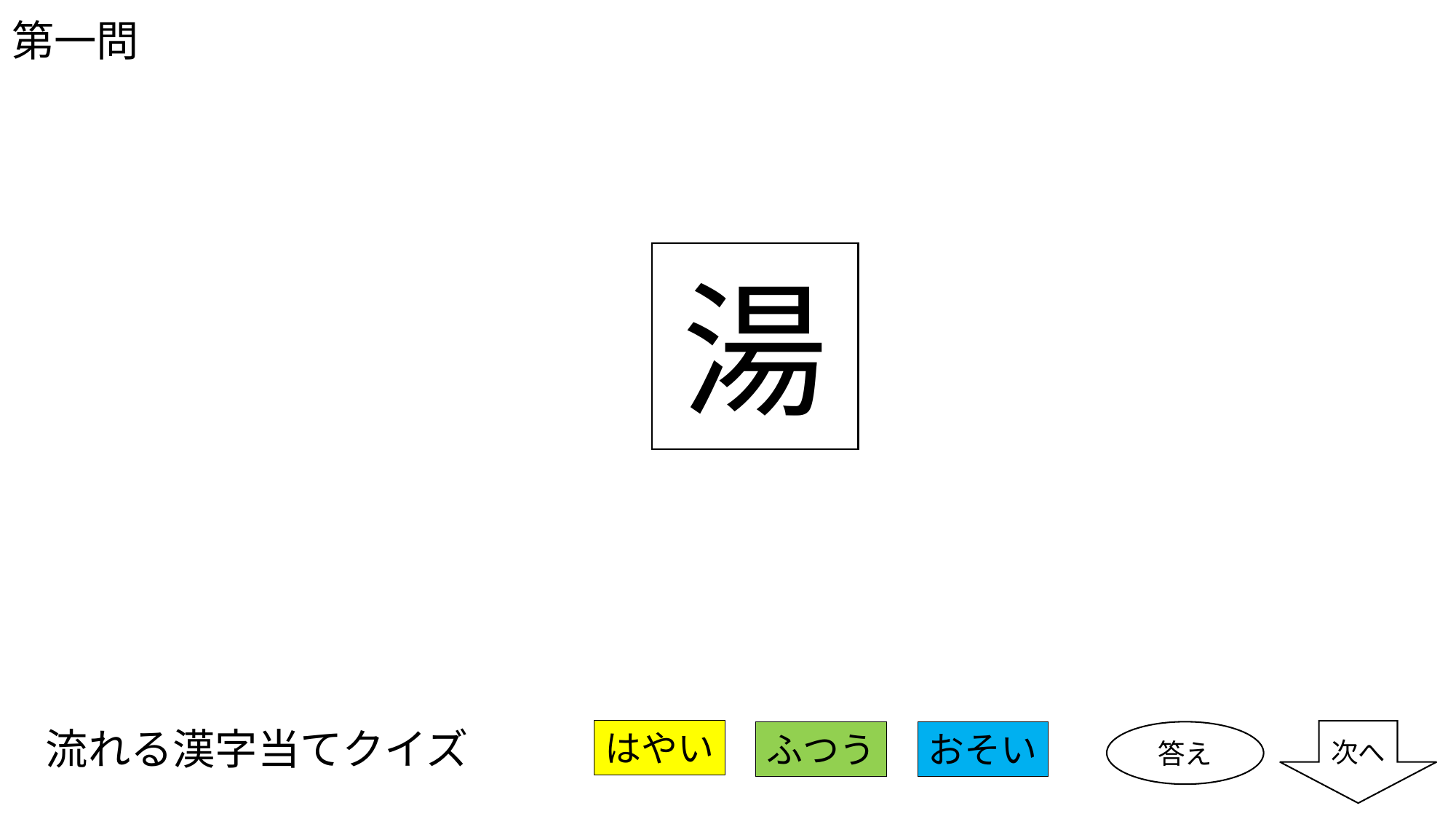

第一問
湯
湯
湯
湯
流れる漢字当てクイズ
はやい
次へ
ふつう
おそい
答え